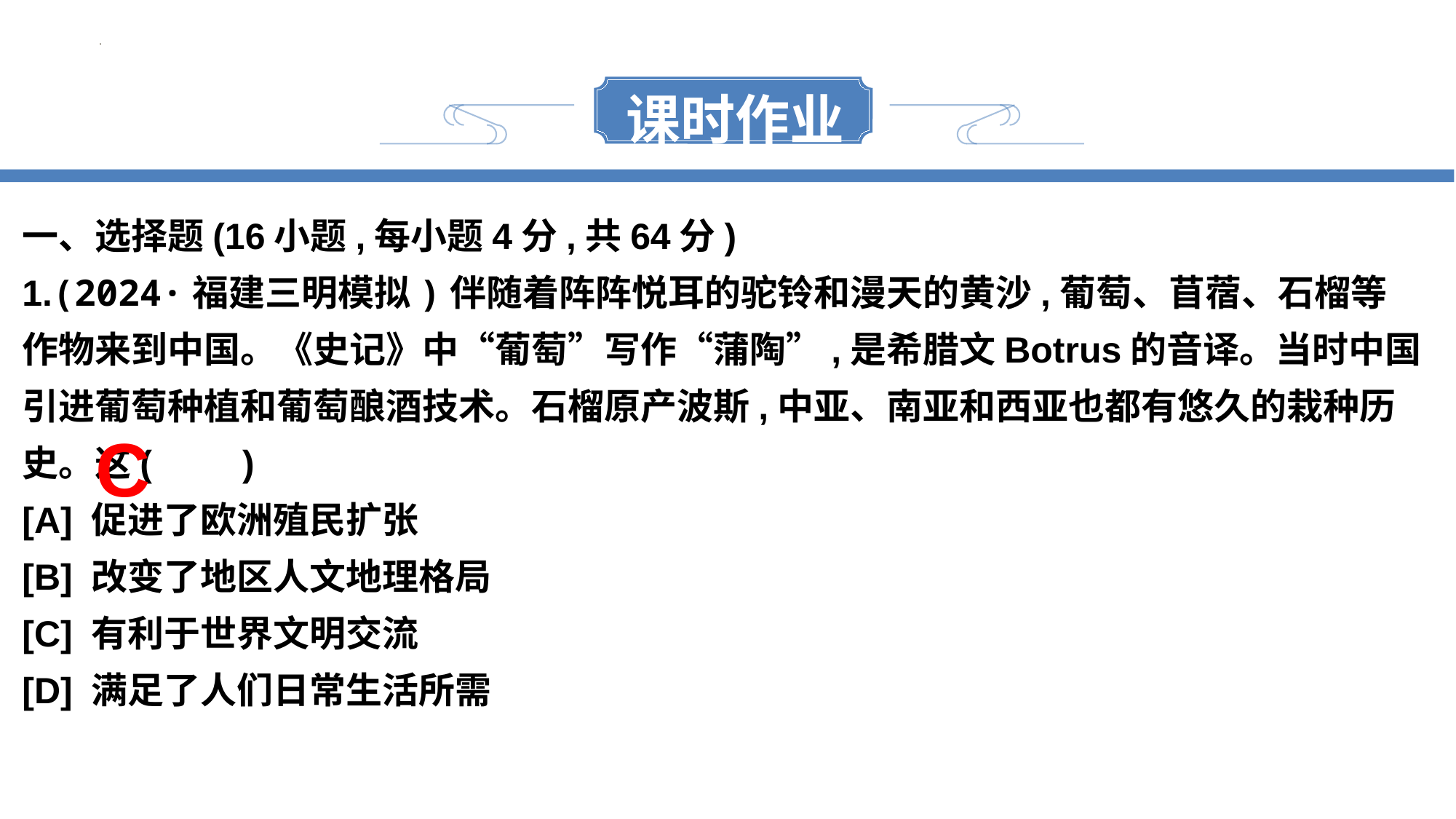

课时作业

一、选择题(16小题,每小题4分,共64分)
1.(2024·福建三明模拟)伴随着阵阵悦耳的驼铃和漫天的黄沙,葡萄、苜蓿、石榴等作物来到中国。《史记》中“葡萄”写作“蒲陶”,是希腊文Botrus的音译。当时中国引进葡萄种植和葡萄酿酒技术。石榴原产波斯,中亚、南亚和西亚也都有悠久的栽种历史。这(　　)
[A] 促进了欧洲殖民扩张
[B] 改变了地区人文地理格局
[C] 有利于世界文明交流
[D] 满足了人们日常生活所需
C